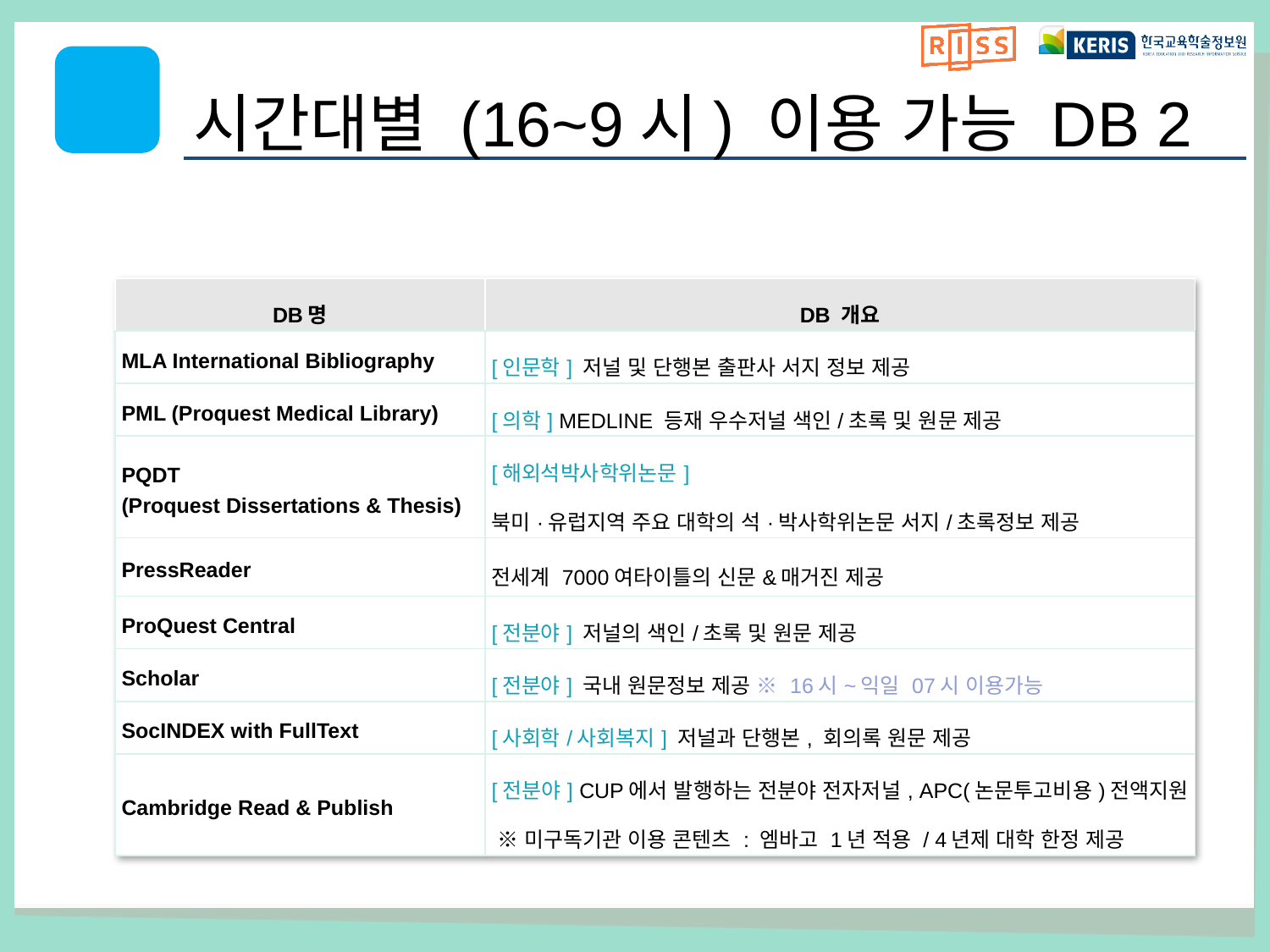

# 시간대별 (16~9시) 이용 가능 DB 2
| DB명 | DB 개요 |
| --- | --- |
| MLA International Bibliography | [인문학] 저널 및 단행본 출판사 서지 정보 제공 |
| PML (Proquest Medical Library) | [의학] MEDLINE 등재 우수저널 색인/초록 및 원문 제공 |
| PQDT (Proquest Dissertations & Thesis) | [해외석박사학위논문] 북미·유럽지역 주요 대학의 석·박사학위논문 서지/초록정보 제공 |
| PressReader | 전세계 7000여타이틀의 신문&매거진 제공 |
| ProQuest Central | [전분야] 저널의 색인/초록 및 원문 제공 |
| Scholar | [전분야] 국내 원문정보 제공 ※ 16시~익일 07시 이용가능 |
| SocINDEX with FullText | [사회학/사회복지] 저널과 단행본, 회의록 원문 제공 |
| Cambridge Read & Publish | [전분야] CUP에서 발행하는 전분야 전자저널, APC(논문투고비용)전액지원 ※미구독기관 이용 콘텐츠 : 엠바고 1년 적용 / 4년제 대학 한정 제공 |